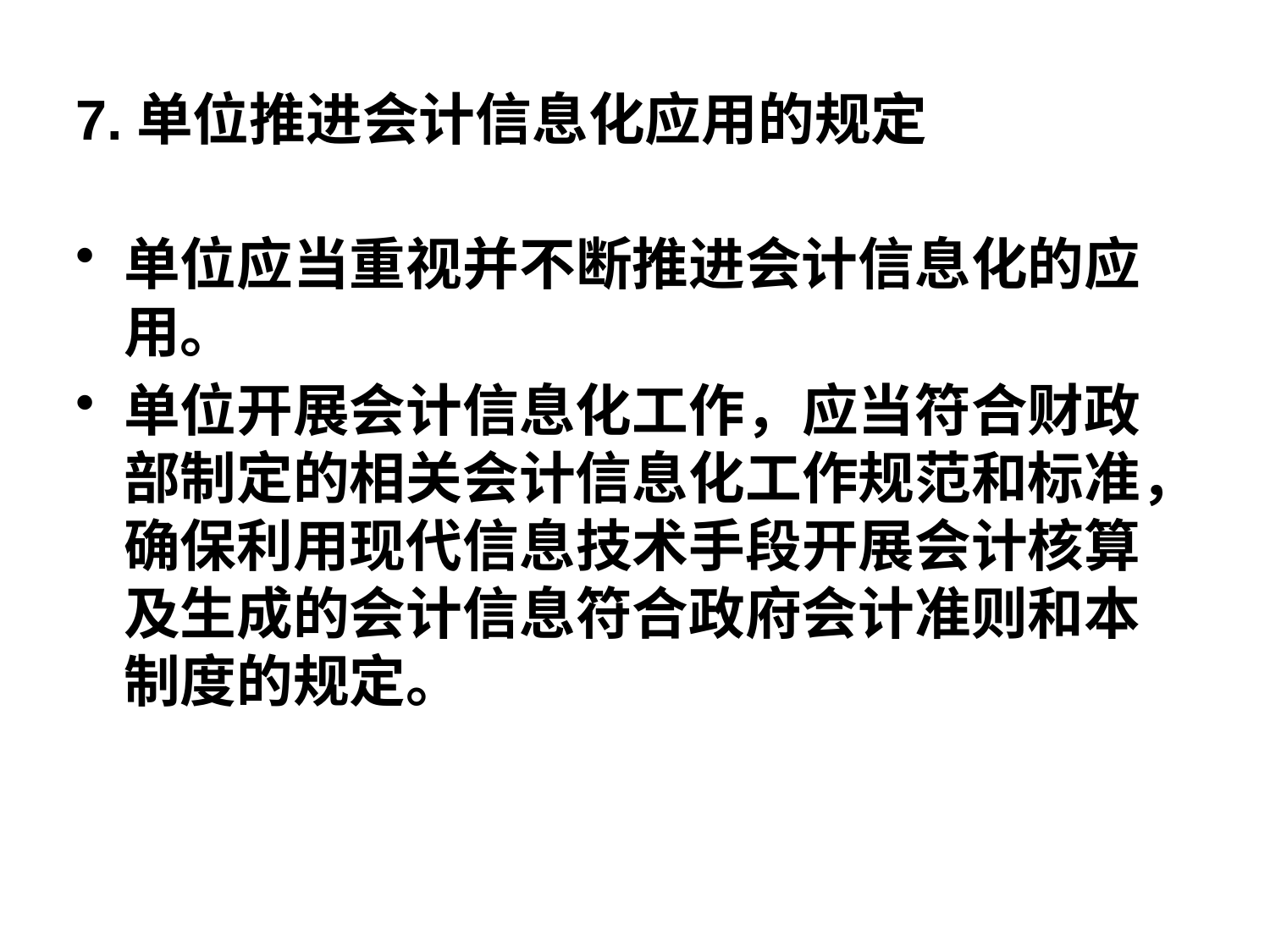

# 7.单位推进会计信息化应用的规定
单位应当重视并不断推进会计信息化的应用。
单位开展会计信息化工作，应当符合财政部制定的相关会计信息化工作规范和标准，确保利用现代信息技术手段开展会计核算及生成的会计信息符合政府会计准则和本制度的规定。